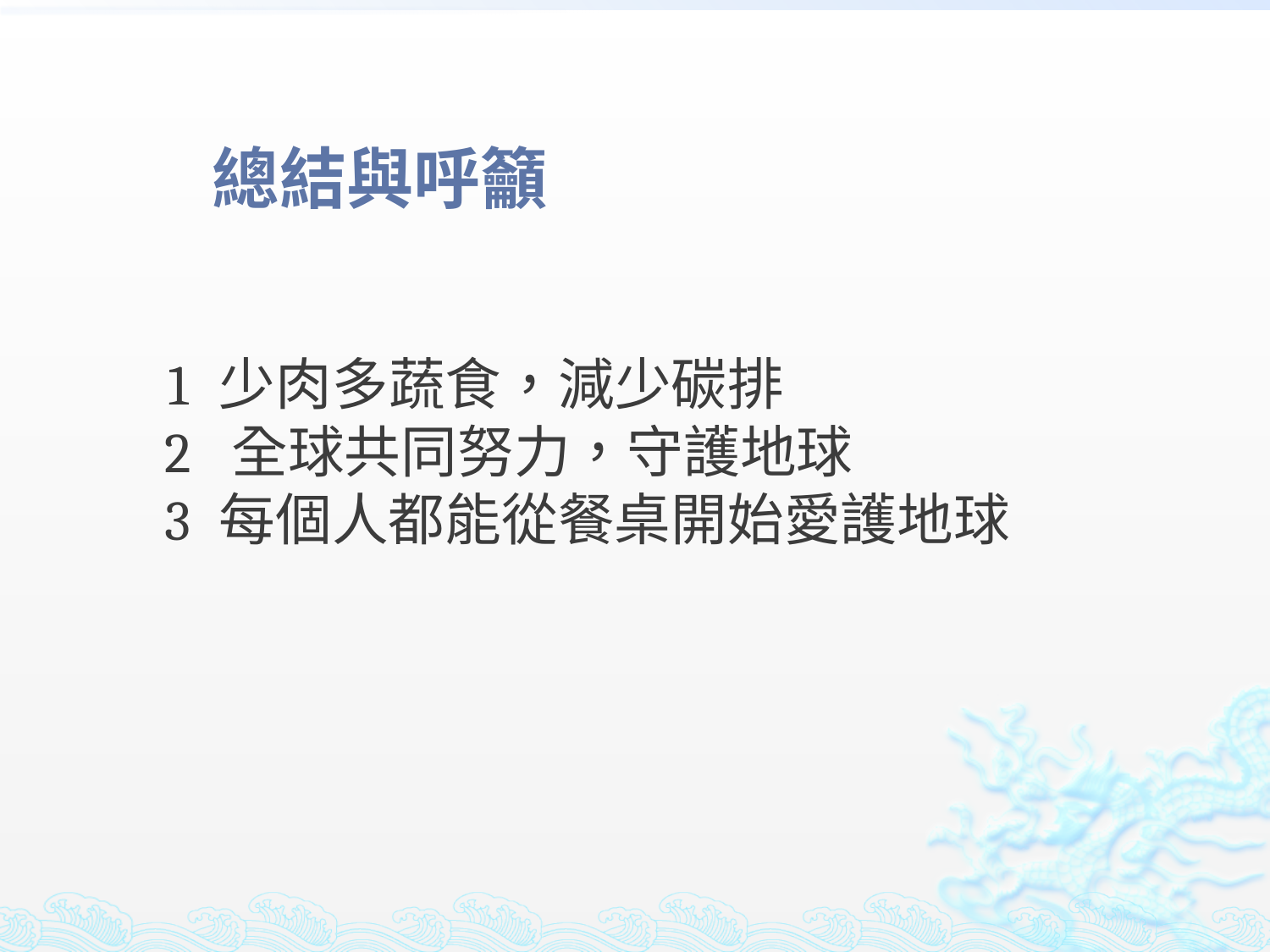

總結與呼籲

1 少肉多蔬食，減少碳排
2  全球共同努力，守護地球
3 每個人都能從餐桌開始愛護地球